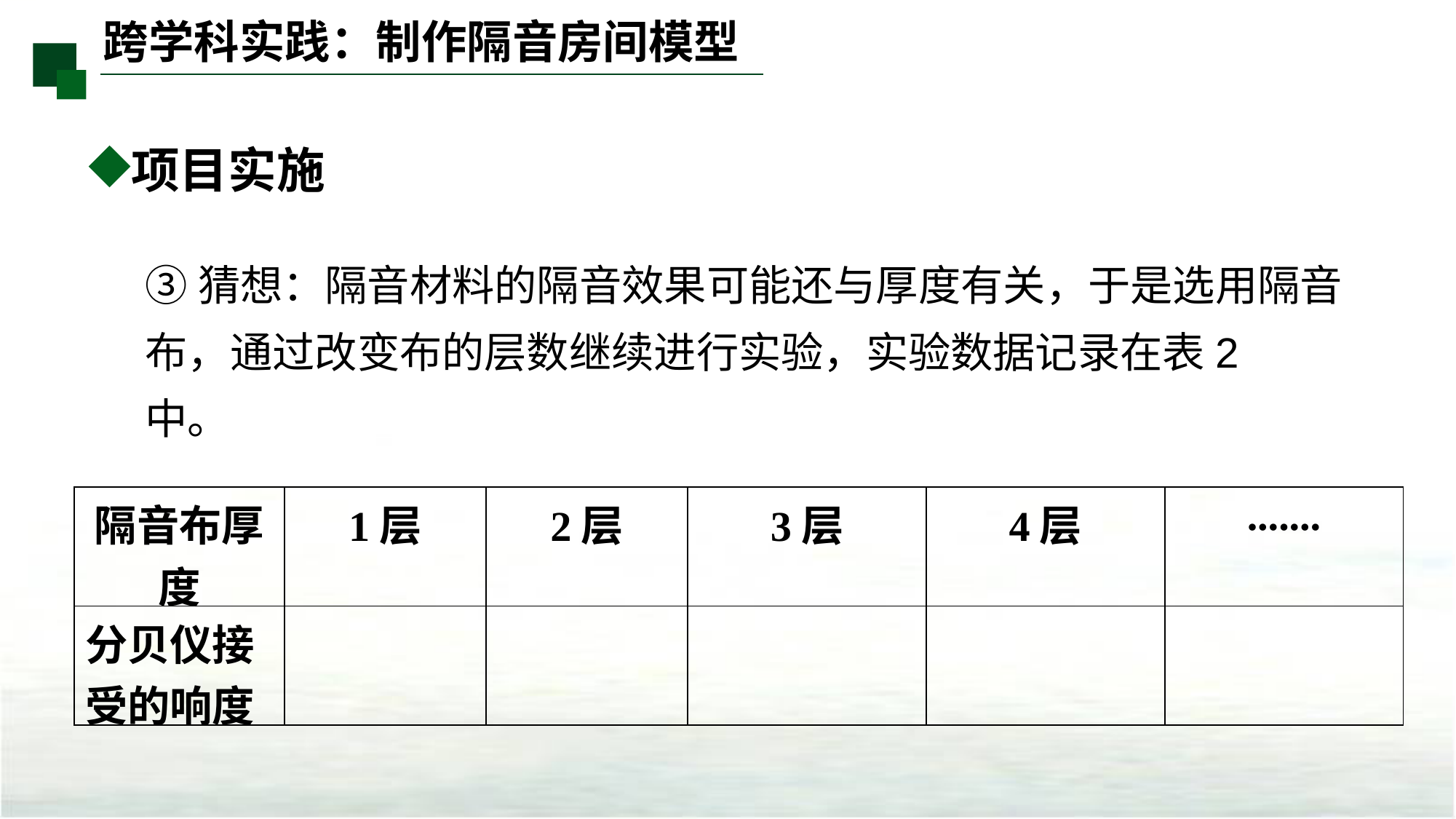

项目实施

③猜想：隔音材料的隔音效果可能还与厚度有关，于是选用隔音布，通过改变布的层数继续进行实验，实验数据记录在表2中。_____________________________________________
| 隔音布厚度 | 1层 | 2层 | 3层 | 4层 | ....... |
| --- | --- | --- | --- | --- | --- |
| 分贝仪接受的响度 |  |  |  |  |  |